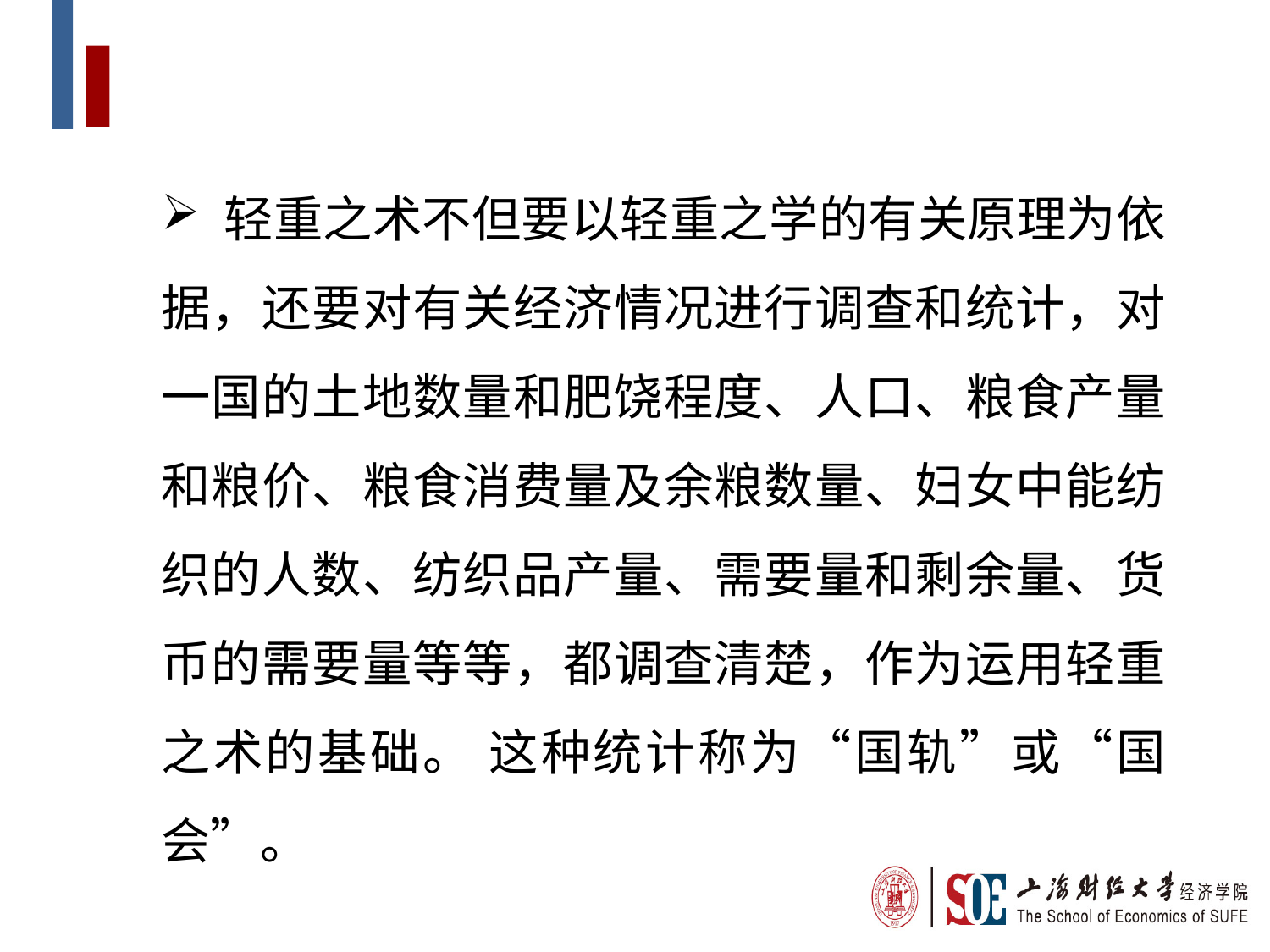

轻重之术不但要以轻重之学的有关原理为依据，还要对有关经济情况进行调查和统计，对一国的土地数量和肥饶程度、人口、粮食产量和粮价、粮食消费量及余粮数量、妇女中能纺织的人数、纺织品产量、需要量和剩余量、货币的需要量等等，都调查清楚，作为运用轻重之术的基础。 这种统计称为“国轨”或“国会”。